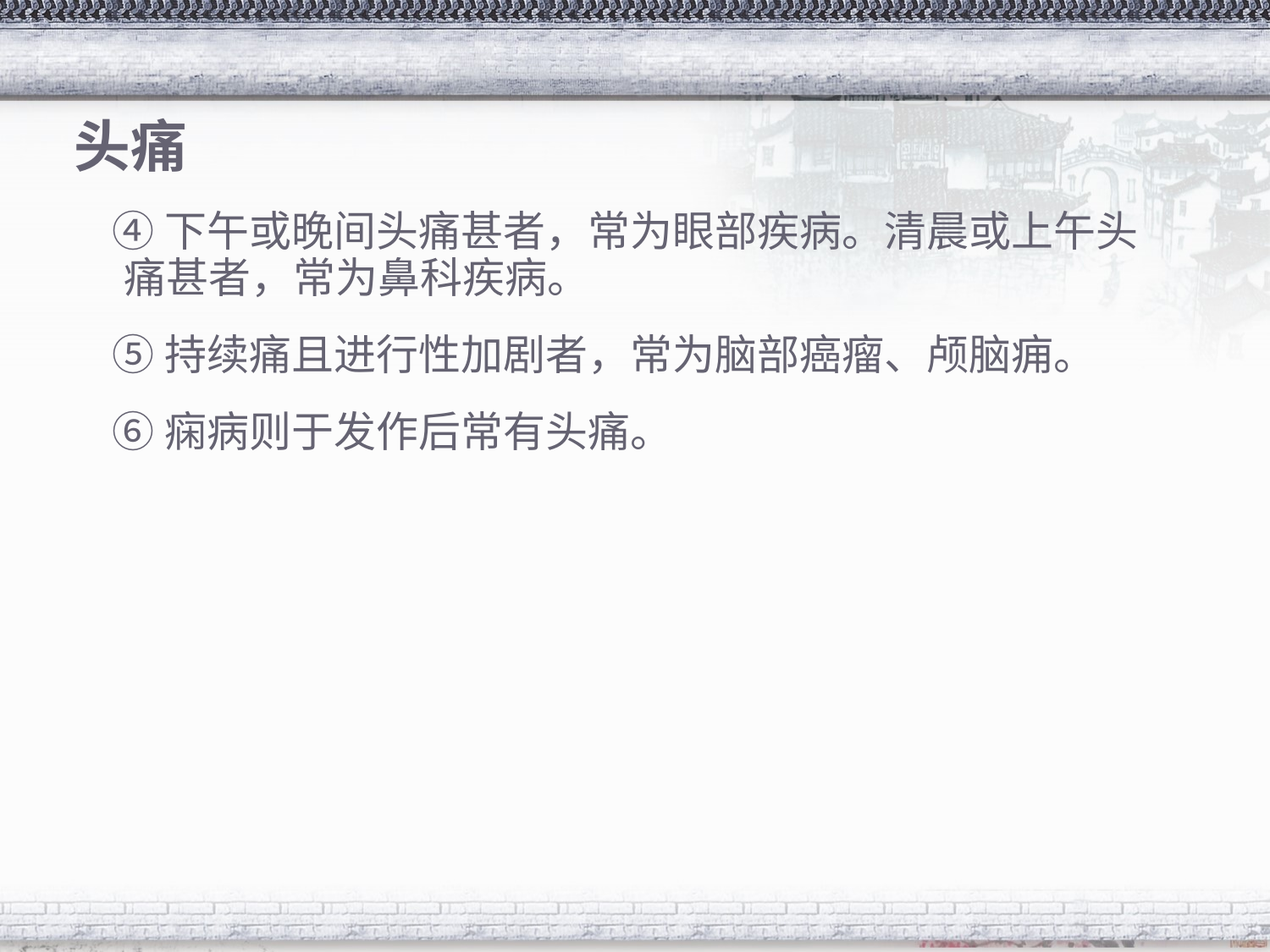

# 头痛
    ④下午或晚间头痛甚者，常为眼部疾病。清晨或上午头痛甚者，常为鼻科疾病。
    ⑤持续痛且进行性加剧者，常为脑部癌瘤、颅脑痈。
    ⑥痫病则于发作后常有头痛。